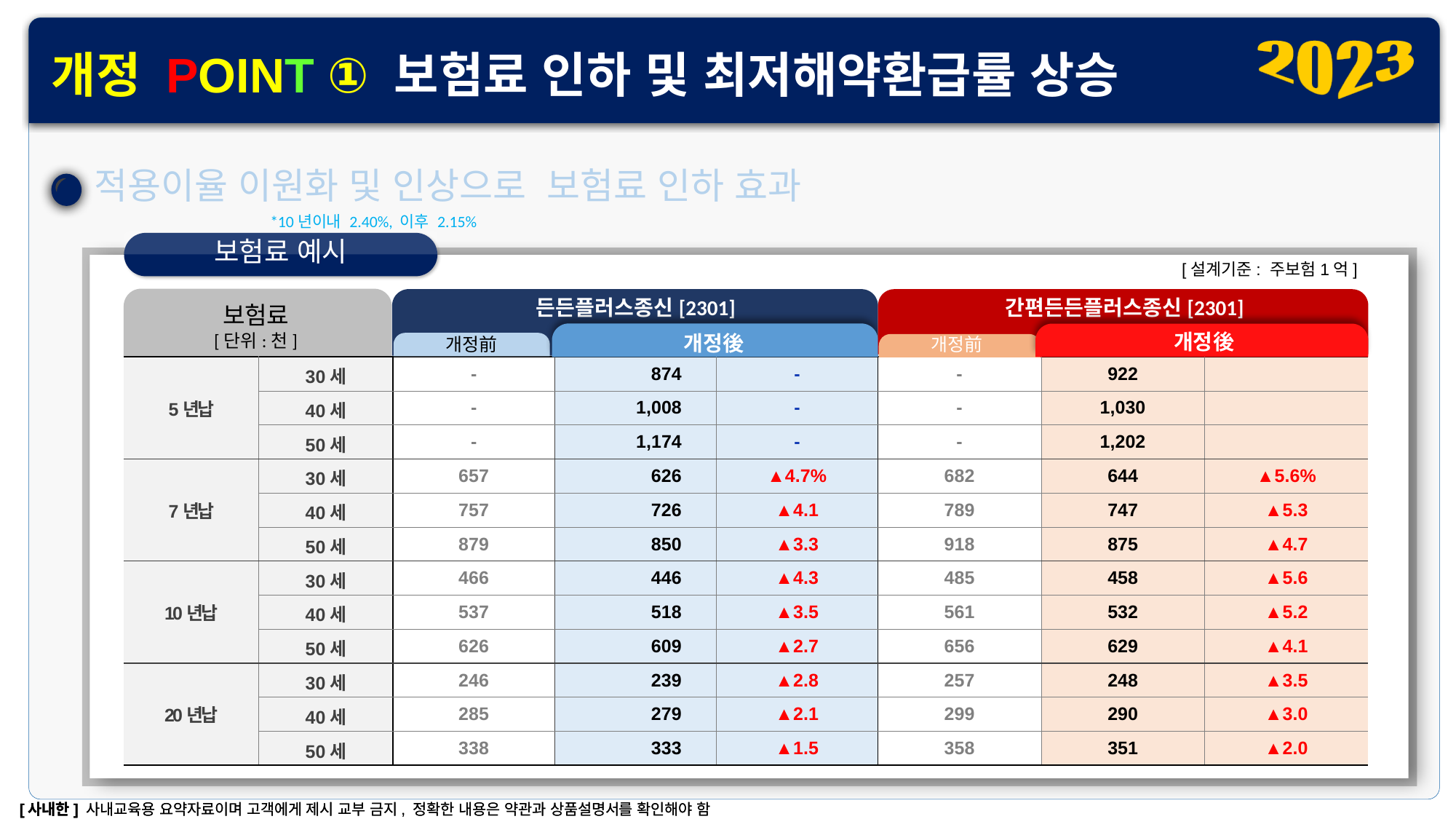

개정 POINT ① 보험료 인하 및 최저해약환급률 상승
적용이율 이원화 및 인상으로  보험료 인하 효과
*10년이내 2.40%, 이후 2.15%
보험료 예시

[설계기준: 주보험1억]
간편든든플러스종신[2301]

개정後

개정後
개정前

든든플러스종신[2301]

개정後
개정前

보험료
[단위:천]
| 5년납 | 30세 | - | 874 | - | - | 922 |  |
| --- | --- | --- | --- | --- | --- | --- | --- |
|  | 40세 | - | 1,008 | - | - | 1,030 |  |
|  | 50세 | - | 1,174 | - | - | 1,202 |  |
| 7년납 | 30세 | 657 | 626 | ▲4.7% | 682 | 644 | ▲5.6% |
|  | 40세 | 757 | 726 | ▲4.1 | 789 | 747 | ▲5.3 |
|  | 50세 | 879 | 850 | ▲3.3 | 918 | 875 | ▲4.7 |
| 10년납 | 30세 | 466 | 446 | ▲4.3 | 485 | 458 | ▲5.6 |
|  | 40세 | 537 | 518 | ▲3.5 | 561 | 532 | ▲5.2 |
|  | 50세 | 626 | 609 | ▲2.7 | 656 | 629 | ▲4.1 |
| 20년납 | 30세 | 246 | 239 | ▲2.8 | 257 | 248 | ▲3.5 |
|  | 40세 | 285 | 279 | ▲2.1 | 299 | 290 | ▲3.0 |
|  | 50세 | 338 | 333 | ▲1.5 | 358 | 351 | ▲2.0 |